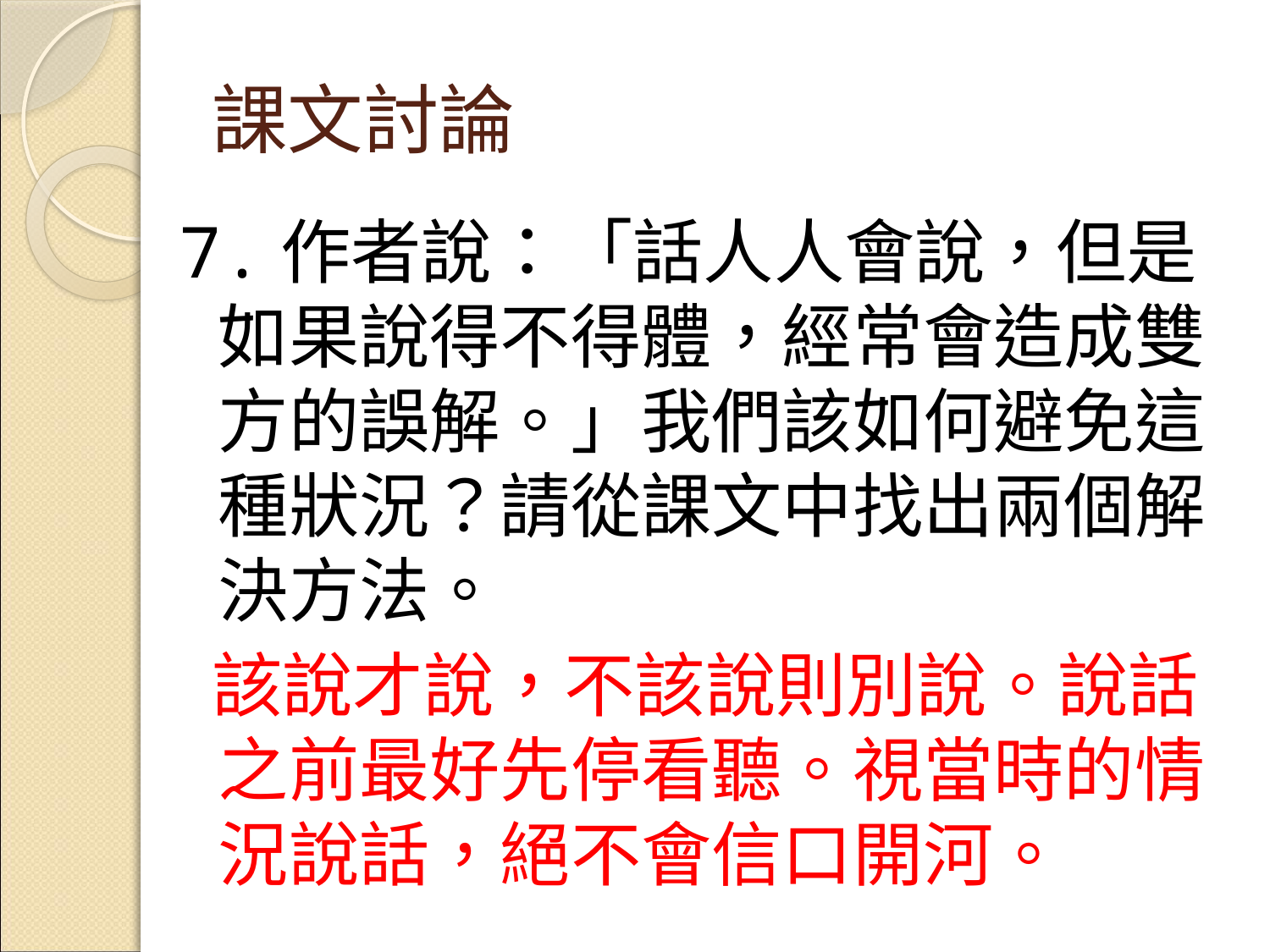

課文討論
7.作者說：「話人人會說，但是如果說得不得體，經常會造成雙方的誤解。」我們該如何避免這種狀況？請從課文中找出兩個解決方法。
 該說才說，不該說則別說。說話之前最好先停看聽。視當時的情況說話，絕不會信口開河。